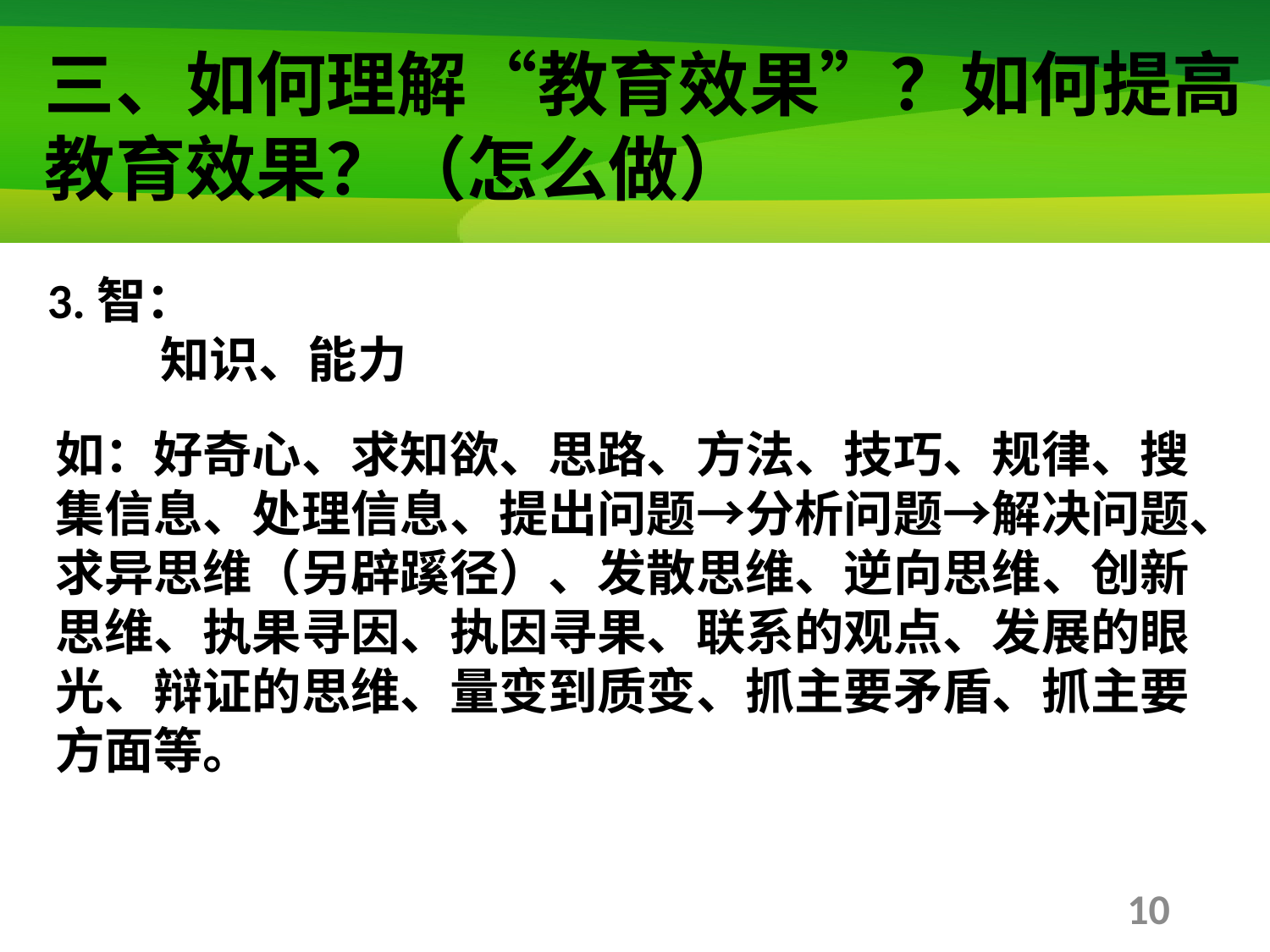

三、如何理解“教育效果”？如何提高教育效果？（怎么做）
3.智：
         知识、能力

如：好奇心、求知欲、思路、方法、技巧、规律、搜集信息、处理信息、提出问题→分析问题→解决问题、求异思维（另辟蹊径）、发散思维、逆向思维、创新思维、执果寻因、执因寻果、联系的观点、发展的眼光、辩证的思维、量变到质变、抓主要矛盾、抓主要方面等。
10